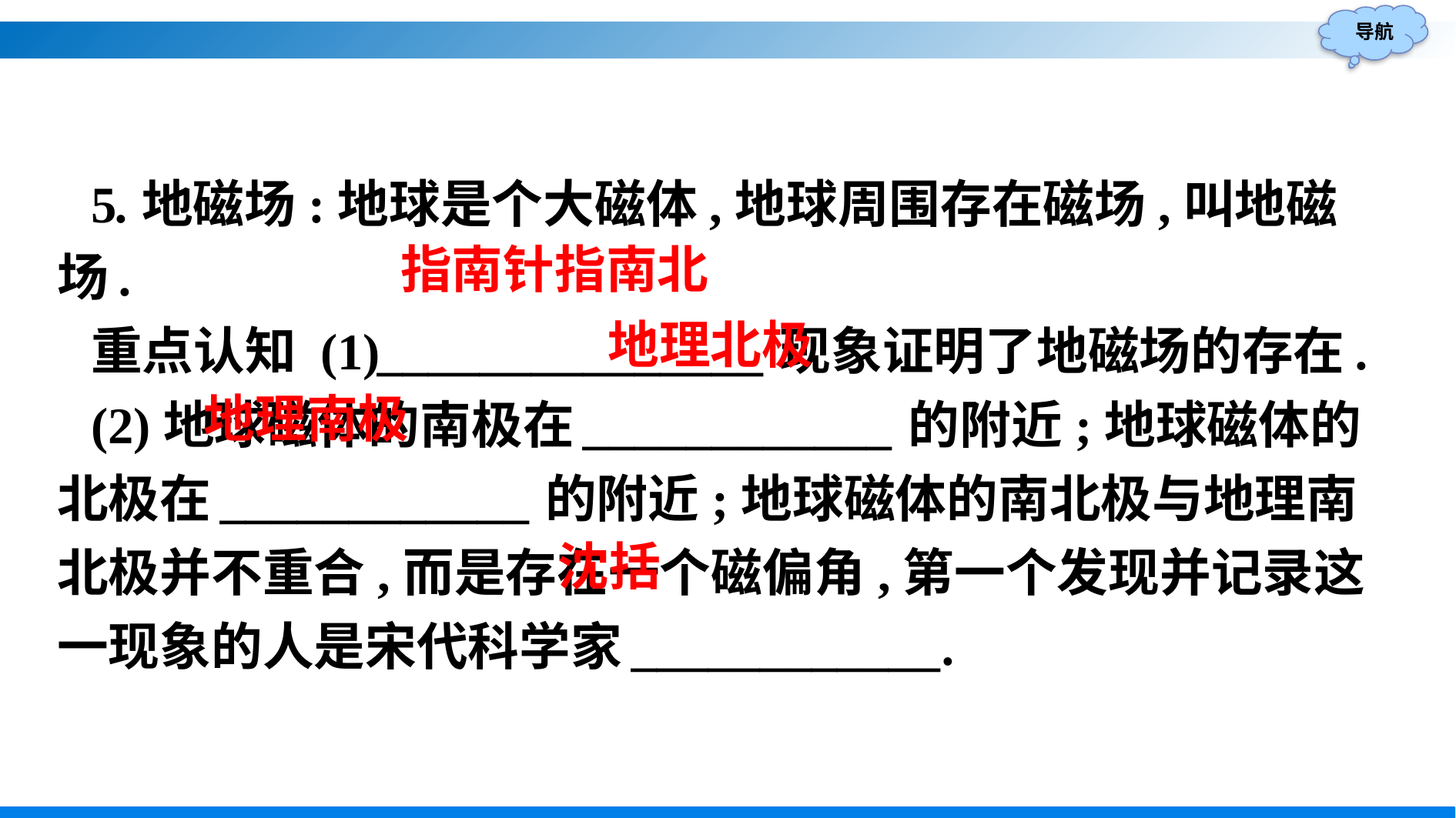

5.地磁场:地球是个大磁体,地球周围存在磁场,叫地磁场.
重点认知 (1)_______________现象证明了地磁场的存在.
(2)地球磁体的南极在____________的附近;地球磁体的北极在____________的附近;地球磁体的南北极与地理南北极并不重合,而是存在一个磁偏角,第一个发现并记录这一现象的人是宋代科学家____________.
指南针指南北
地理北极
地理南极
沈括